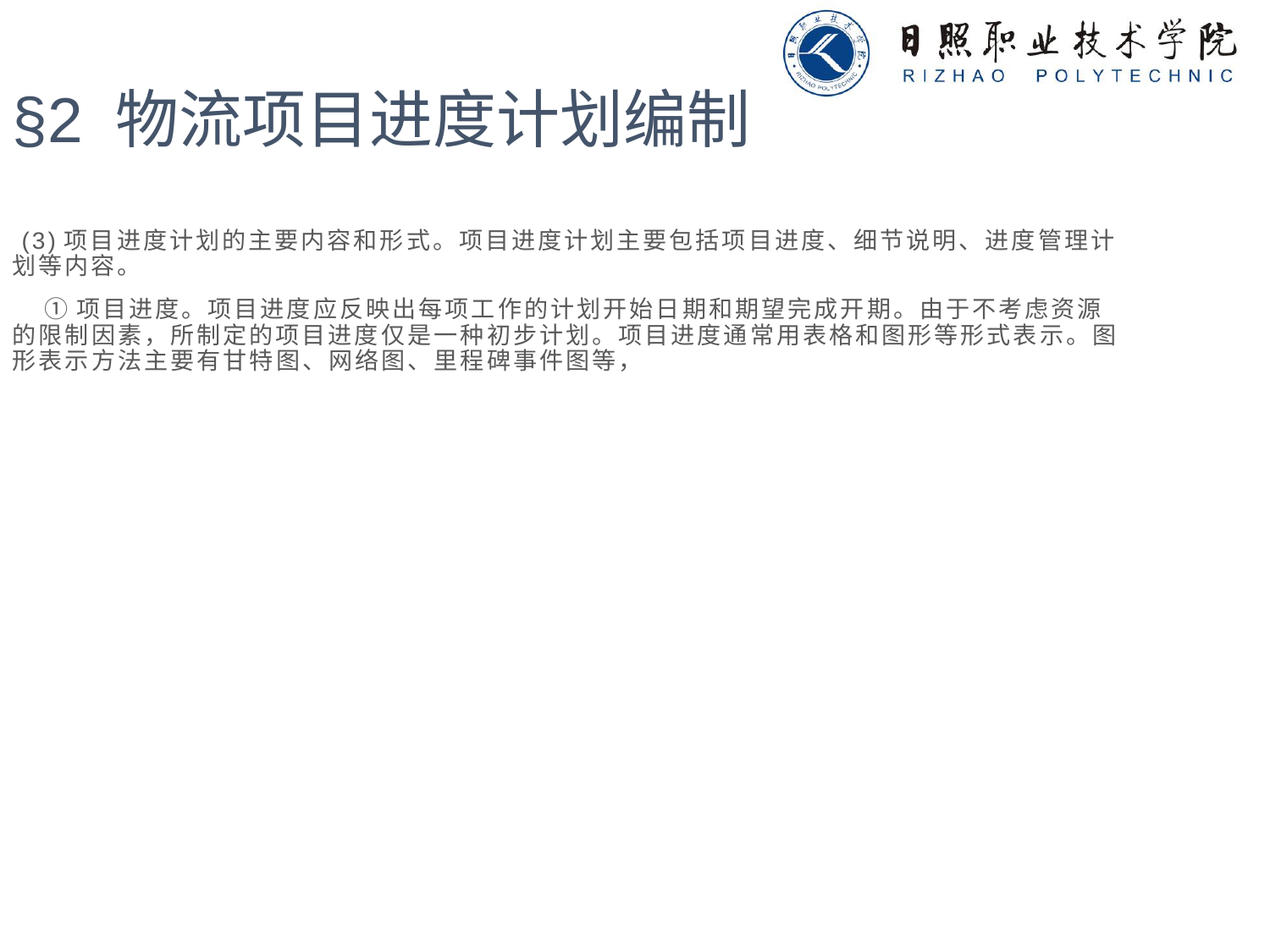

§2 物流项目进度计划编制
 (3)项目进度计划的主要内容和形式。项目进度计划主要包括项目进度、细节说明、进度管理计划等内容。
    ①项目进度。项目进度应反映出每项工作的计划开始日期和期望完成开期。由于不考虑资源的限制因素，所制定的项目进度仅是一种初步计划。项目进度通常用表格和图形等形式表示。图形表示方法主要有甘特图、网络图、里程碑事件图等，